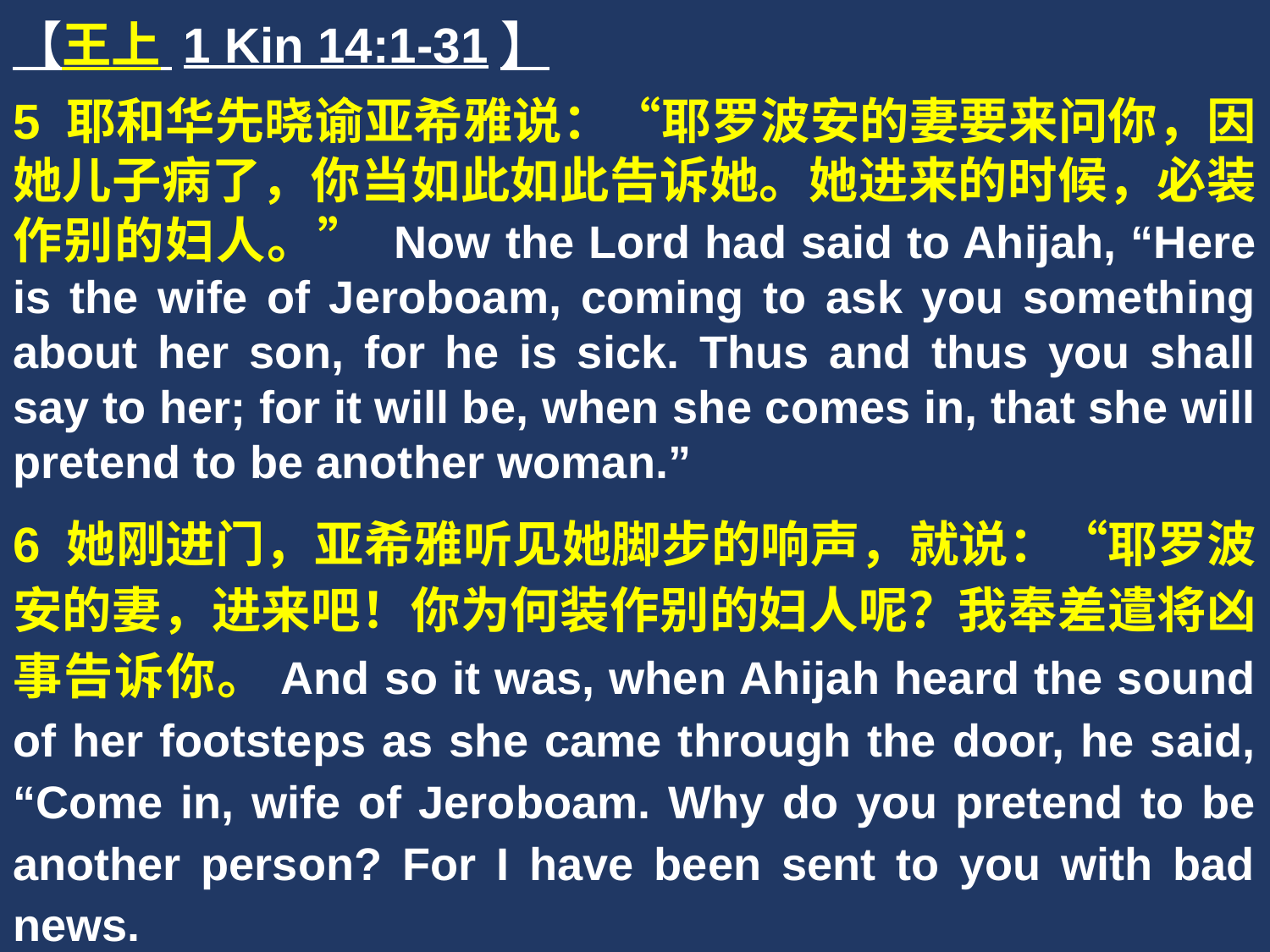

【王上 1 Kin 14:1-31】
5 耶和华先晓谕亚希雅说：“耶罗波安的妻要来问你，因她儿子病了，你当如此如此告诉她。她进来的时候，必装作别的妇人。” Now the Lord had said to Ahijah, “Here is the wife of Jeroboam, coming to ask you something about her son, for he is sick. Thus and thus you shall say to her; for it will be, when she comes in, that she will pretend to be another woman.”
6 她刚进门，亚希雅听见她脚步的响声，就说：“耶罗波安的妻，进来吧！你为何装作别的妇人呢？我奉差遣将凶事告诉你。And so it was, when Ahijah heard the sound of her footsteps as she came through the door, he said, “Come in, wife of Jeroboam. Why do you pretend to be another person? For I have been sent to you with bad news.